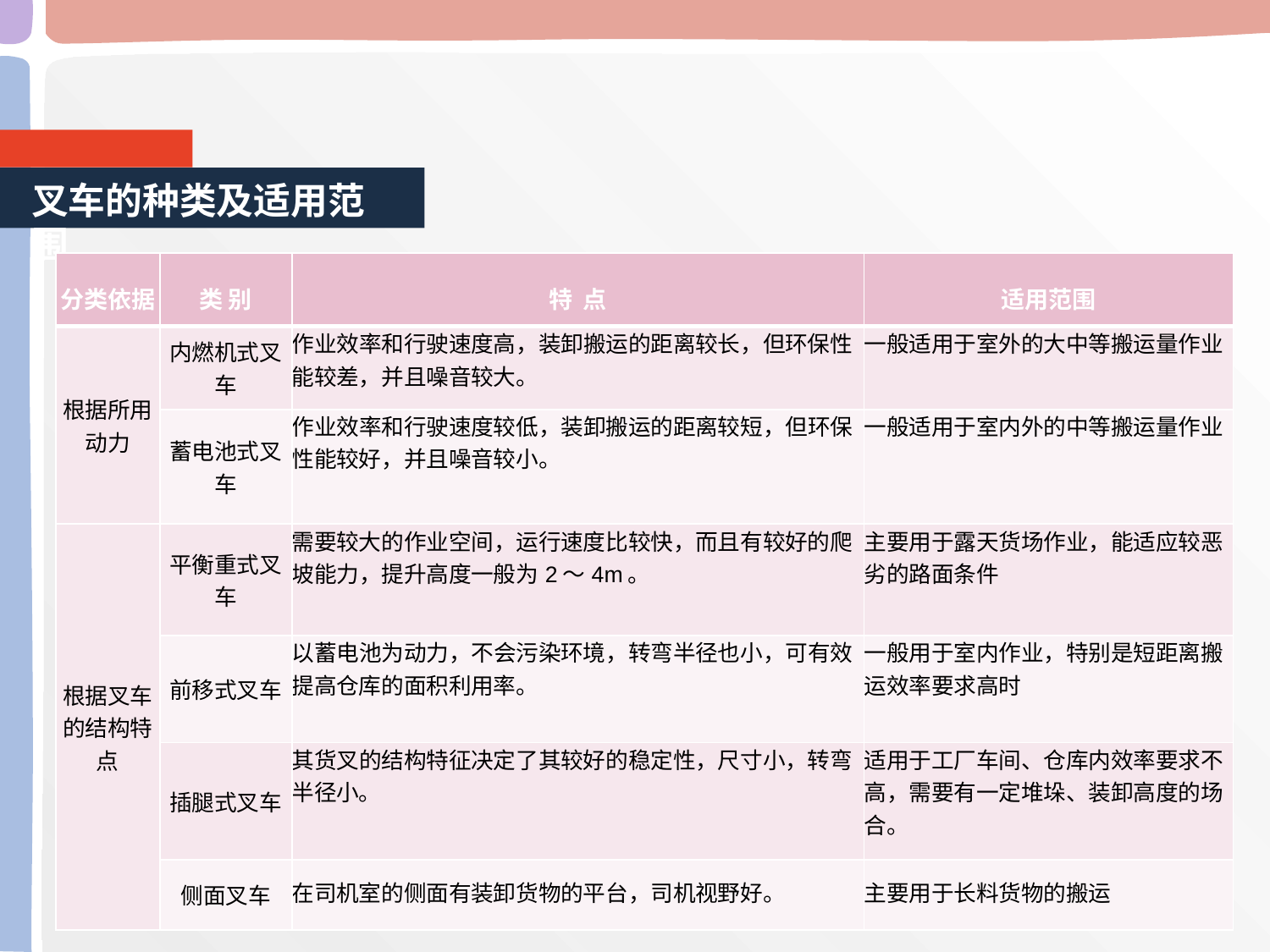

叉车的种类及适用范围
| 分类依据 | 类 别 | 特 点 | 适用范围 |
| --- | --- | --- | --- |
| 根据所用动力 | 内燃机式叉车 | 作业效率和行驶速度高，装卸搬运的距离较长，但环保性能较差，并且噪音较大。 | 一般适用于室外的大中等搬运量作业 |
|  | 蓄电池式叉车 | 作业效率和行驶速度较低，装卸搬运的距离较短，但环保性能较好，并且噪音较小。 | 一般适用于室内外的中等搬运量作业 |
| 根据叉车的结构特点 | 平衡重式叉车 | 需要较大的作业空间，运行速度比较快，而且有较好的爬坡能力，提升高度一般为2～4m。 | 主要用于露天货场作业，能适应较恶劣的路面条件 |
|  | 前移式叉车 | 以蓄电池为动力，不会污染环境，转弯半径也小，可有效提高仓库的面积利用率。 | 一般用于室内作业，特别是短距离搬运效率要求高时 |
|  | 插腿式叉车 | 其货叉的结构特征决定了其较好的稳定性，尺寸小，转弯半径小。 | 适用于工厂车间、仓库内效率要求不高，需要有一定堆垛、装卸高度的场合。 |
|  | 侧面叉车 | 在司机室的侧面有装卸货物的平台，司机视野好。 | 主要用于长料货物的搬运 |